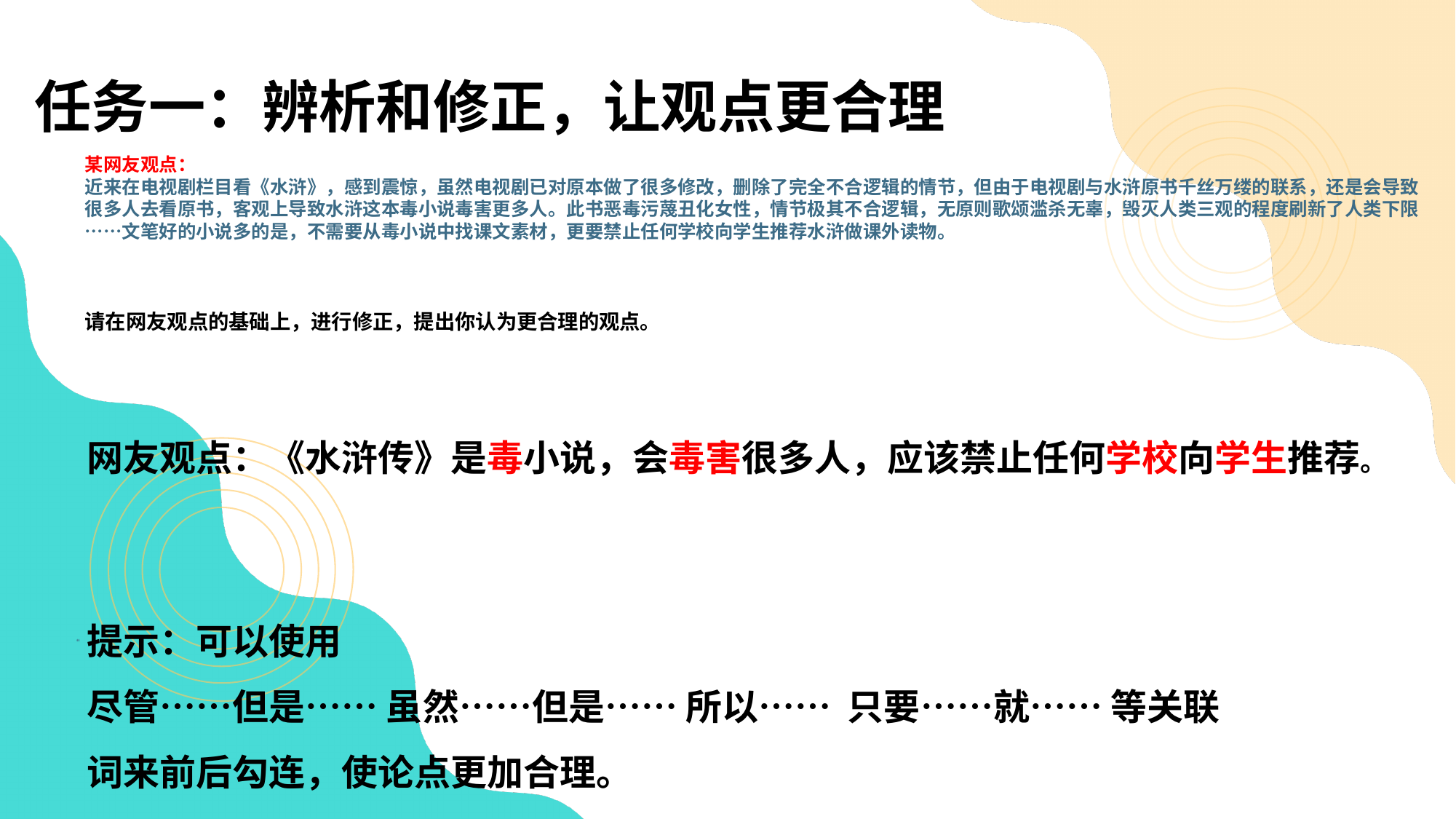

任务一：辨析和修正，让观点更合理
# 某网友观点： 近来在电视剧栏目看《水浒》，感到震惊，虽然电视剧已对原本做了很多修改，删除了完全不合逻辑的情节，但由于电视剧与水浒原书千丝万缕的联系，还是会导致很多人去看原书，客观上导致水浒这本毒小说毒害更多人。此书恶毒污蔑丑化女性，情节极其不合逻辑，无原则歌颂滥杀无辜，毁灭人类三观的程度刷新了人类下限……文笔好的小说多的是，不需要从毒小说中找课文素材，更要禁止任何学校向学生推荐水浒做课外读物。 请在网友观点的基础上，进行修正，提出你认为更合理的观点。
网友观点：《水浒传》是毒小说，会毒害很多人，应该禁止任何学校向学生推荐。
提示：可以使用
尽管……但是…… 虽然……但是…… 所以……  只要……就…… 等关联词来前后勾连，使论点更加合理。
“